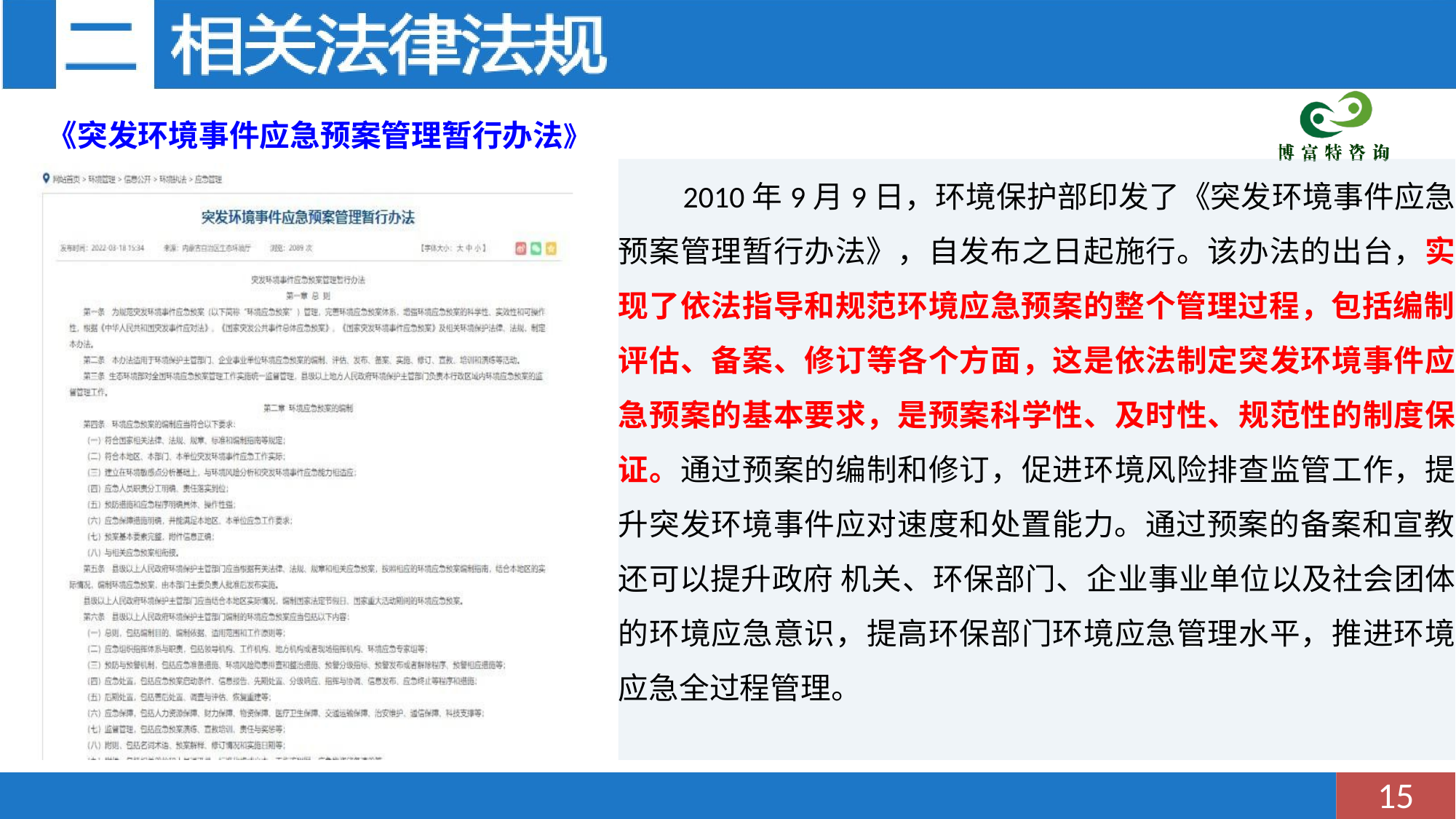

《突发环境事件应急预案管理暂行办法》
         2010年9月9日，环境保护部印发了《突发环境事件应急预案管理暂行办法》，自发布之日起施行。该办法的出台，实现了依法指导和规范环境应急预案的整个管理过程，包括编制、评估、备案、修订等各个方面，这是依法制定突发环境事件应急预案的基本要求，是预案科学性、及时性、规范性的制度保证。通过预案的编制和修订，促进环境风险排查监管工作，提升突发环境事件应对速度和处置能力。通过预案的备案和宣教，还可以提升政府 机关、环保部门、企业事业单位以及社会团体的环境应急意识，提高环保部门环境应急管理水平，推进环境应急全过程管理。

12

15